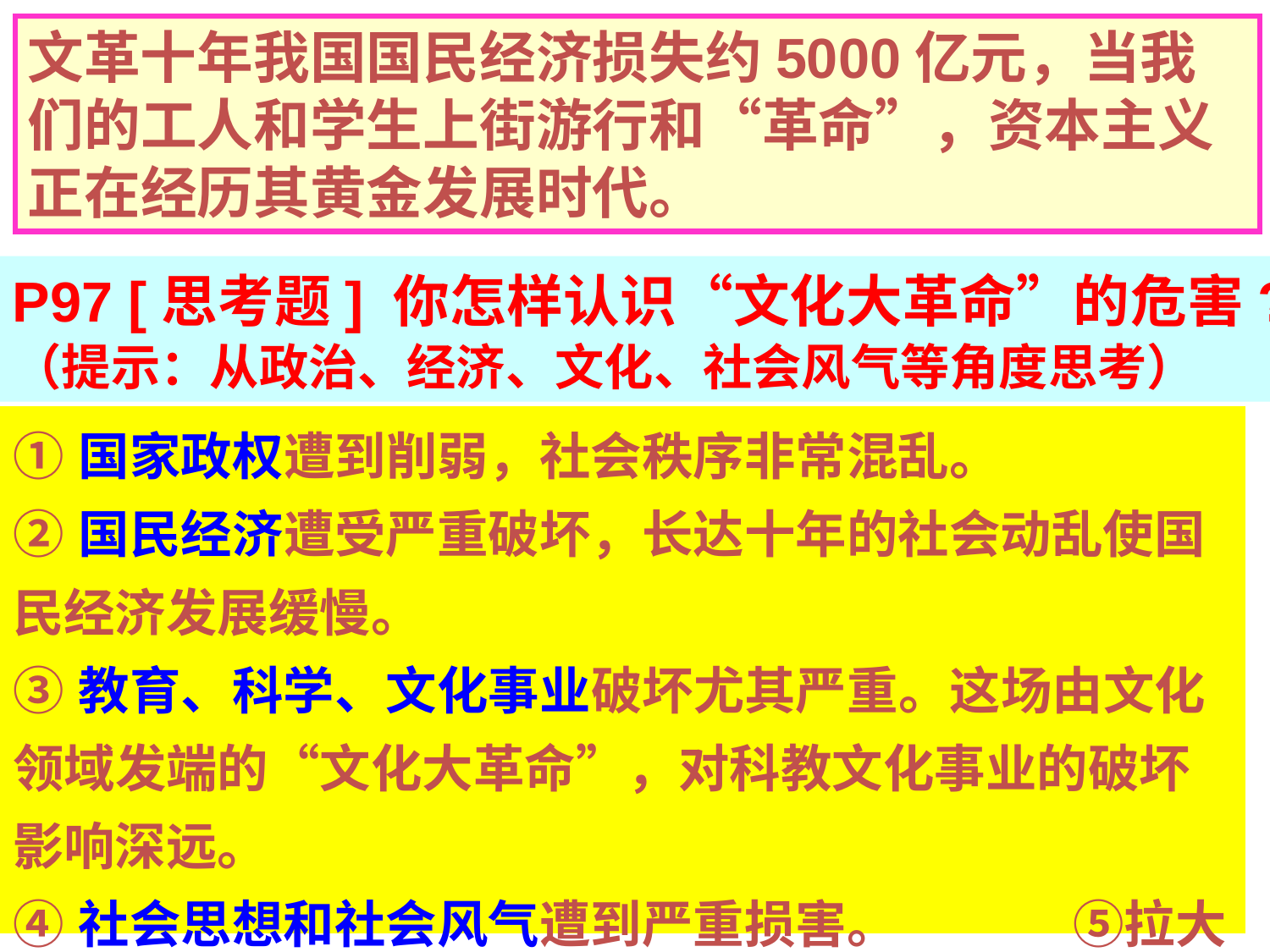

文革十年我国国民经济损失约5000亿元，当我们的工人和学生上街游行和“革命”，资本主义正在经历其黄金发展时代。
P97 [思考题] 你怎样认识“文化大革命”的危害?
（提示：从政治、经济、文化、社会风气等角度思考）
| ①国家政权遭到削弱，社会秩序非常混乱。 ②国民经济遭受严重破坏，长达十年的社会动乱使国民经济发展缓慢。 ③教育、科学、文化事业破坏尤其严重。这场由文化领域发端的“文化大革命”，对科教文化事业的破坏影响深远。 ④社会思想和社会风气遭到严重损害。 ⑤拉大了与发达国家的差距。 |
| --- |